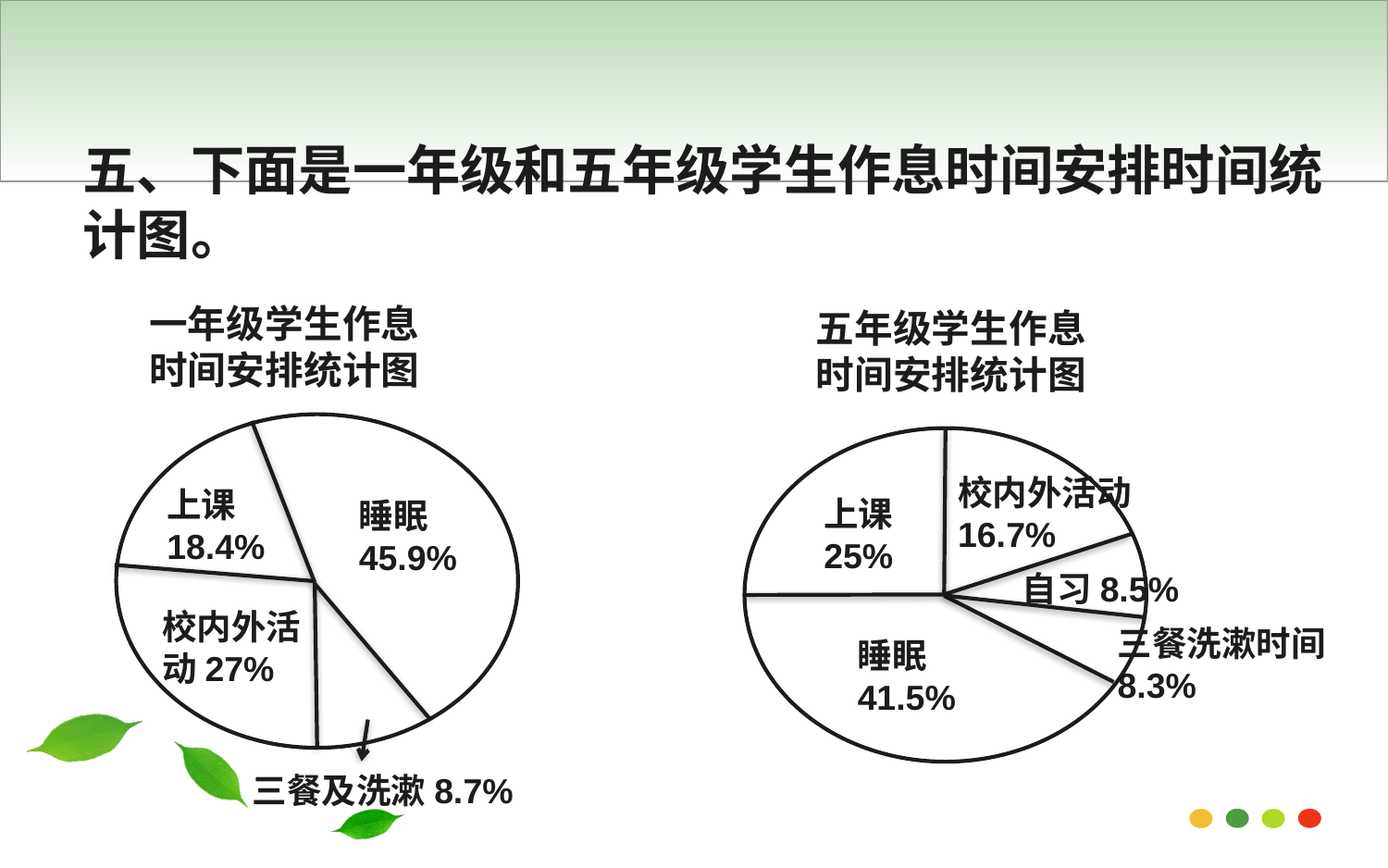

五、下面是一年级和五年级学生作息时间安排时间统计图。
一年级学生作息
时间安排统计图
五年级学生作息
时间安排统计图

校内外活动16.7%
上课18.4%
上课
25%
睡眠
45.9%
自习8.5%
校内外活动27%
三餐洗漱时间     8.3%
睡眠
41.5%
三餐及洗漱8.7%